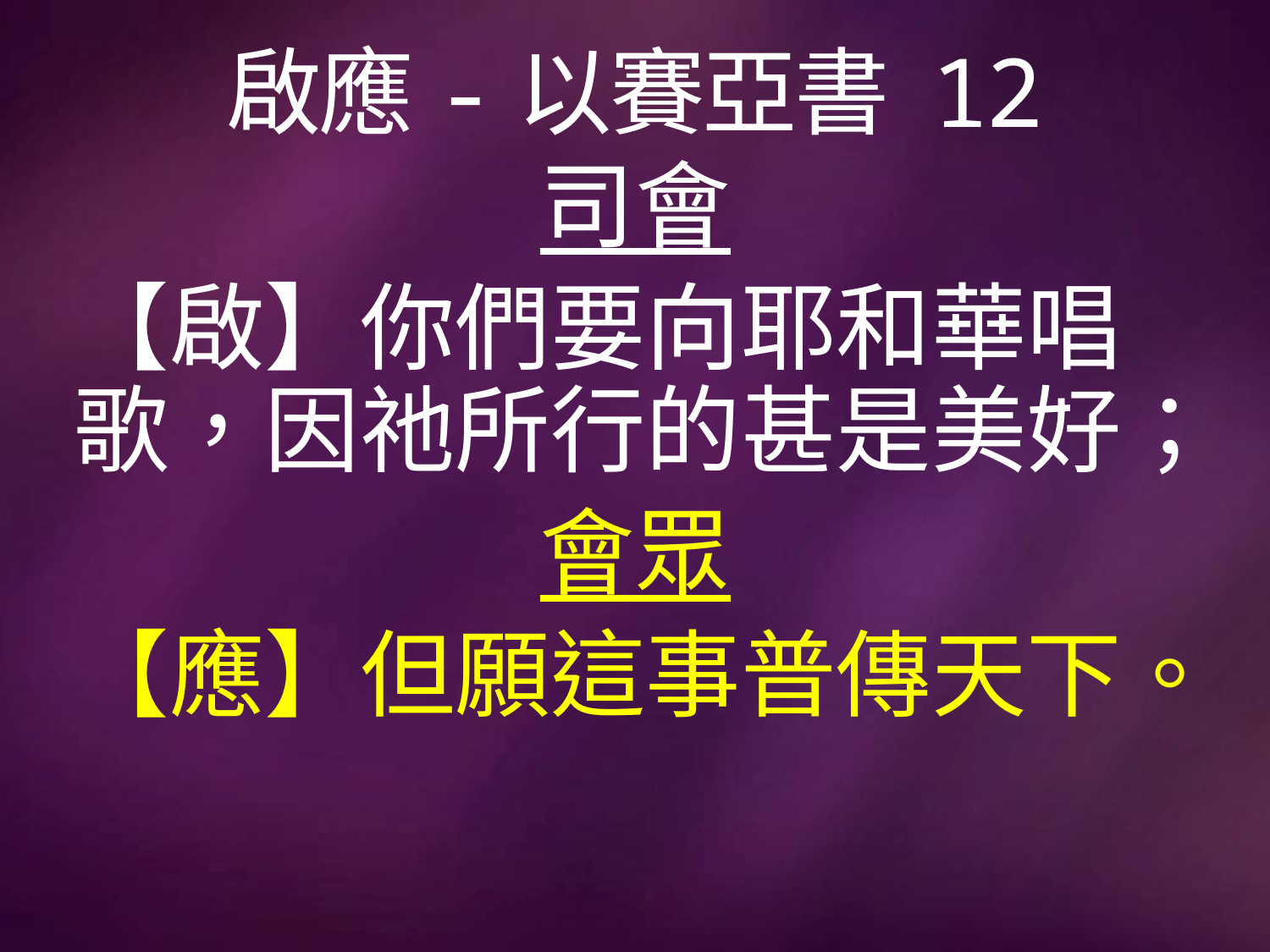

# 啟應-以賽亞書 12
司會
【啟】你們要向耶和華唱歌，因祂所行的甚是美好；
會眾
【應】但願這事普傳天下。